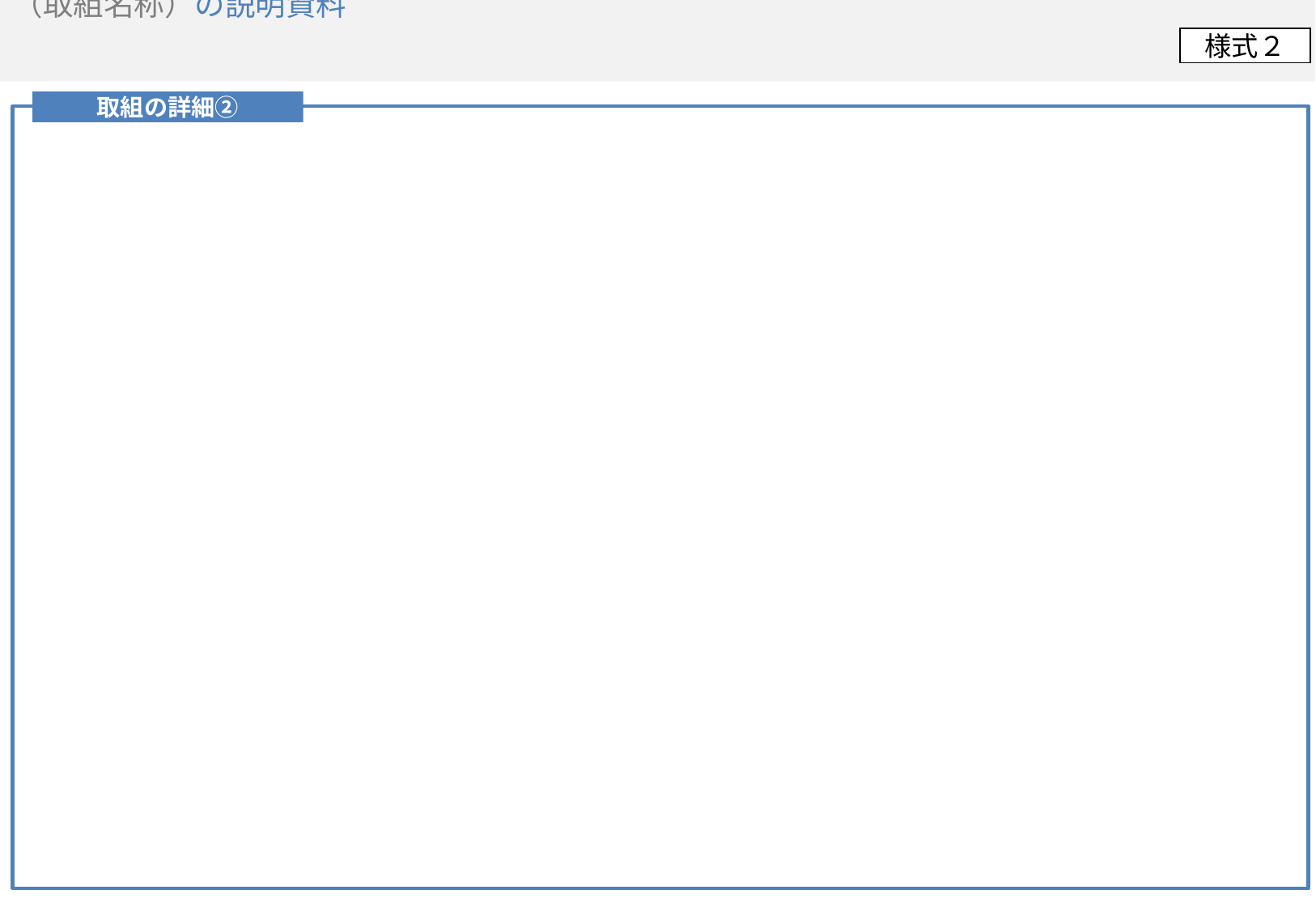

（取組名称）の説明資料
以下の例を参考に自由に記載してください。
取組の詳細②

○○○○○○○○○○○○
構築する
評価モデル・分析モデルや
開発する
融資商品等
の仕様
対象市場
○○○○○○○○ ○○○○
○○○○○○○○ ○○○○
市場ニーズ
各項目は、提案する取組に合わせて、適宜変更・追加・削除して構いませんが、以下の要素を参考に記載してください。

・When（いつ）　　・Where（どこで）
・Who（誰が）　　 ・Whom（誰に）
・Why（なぜ）　　　・What（何を）
・How（どのように）・How much（いくらで）